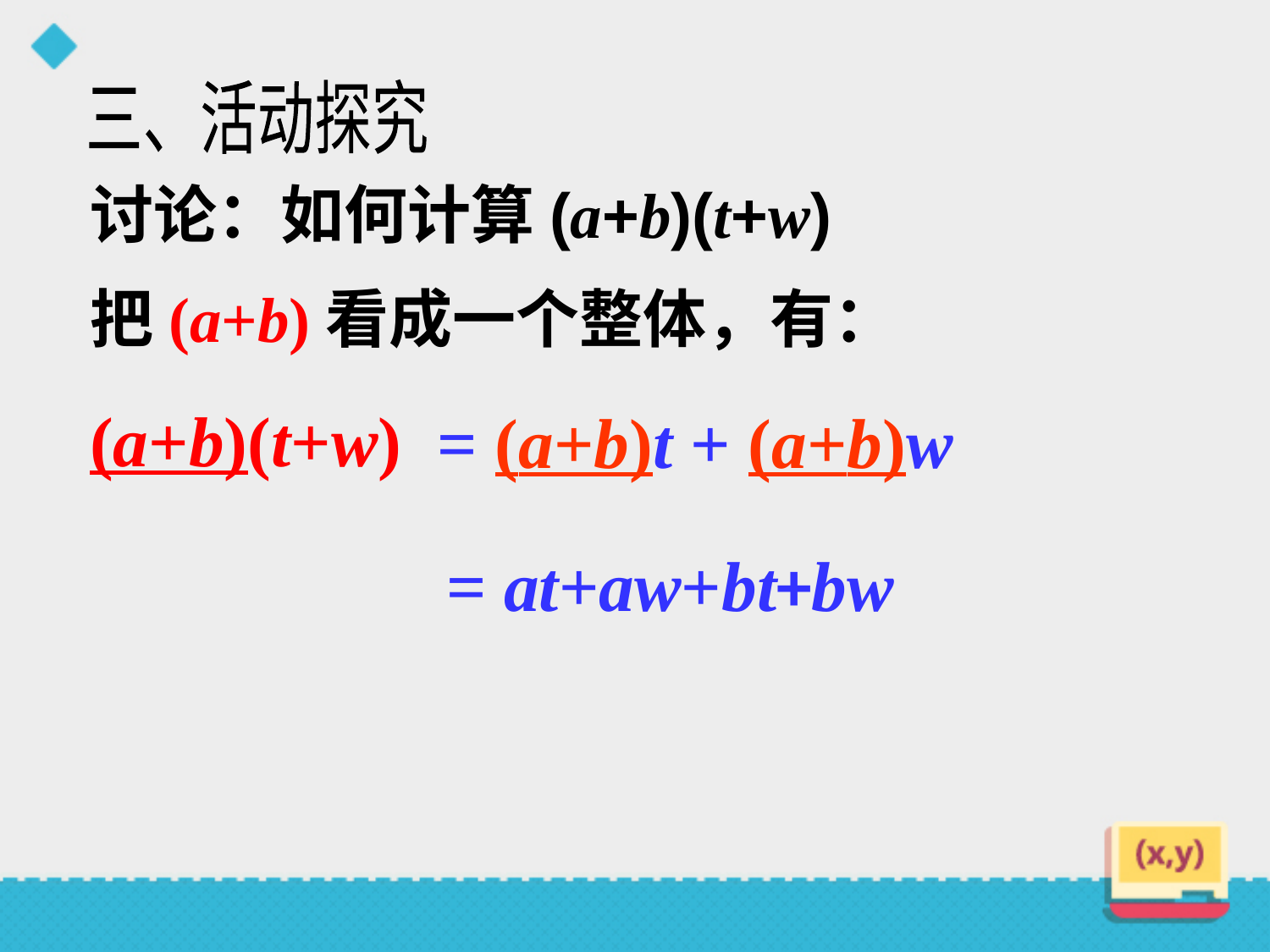

三、活动探究

讨论：如何计算(a+b)(t+w)
把(a+b)看成一个整体，有：

(a+b)(t+w)
= (a+b)t + (a+b)w
= at+aw+bt+bw